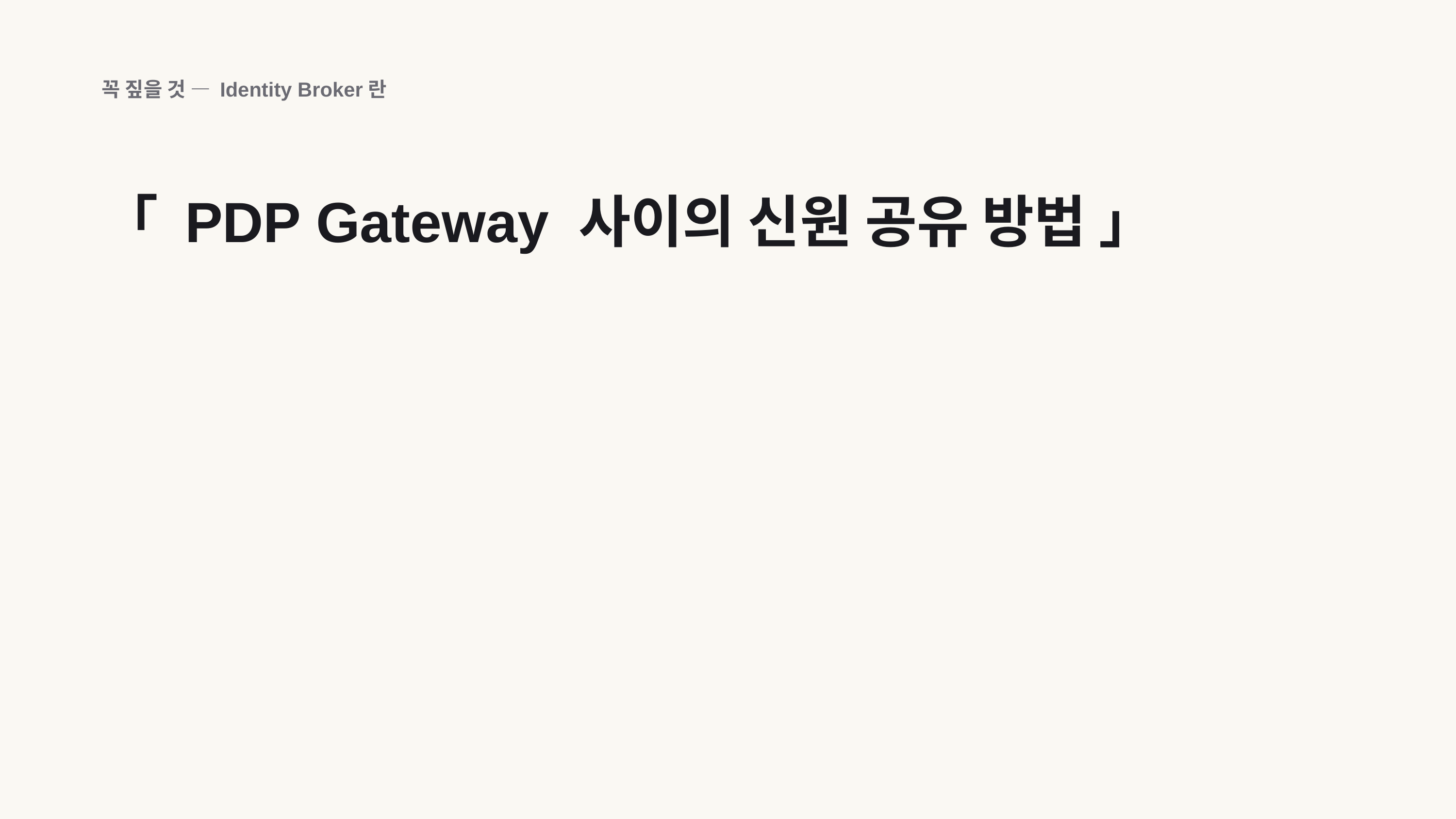

꼭 짚을 것 — Identity Broker란
「 PDP Gateway 사이의 신원 공유 방법 」